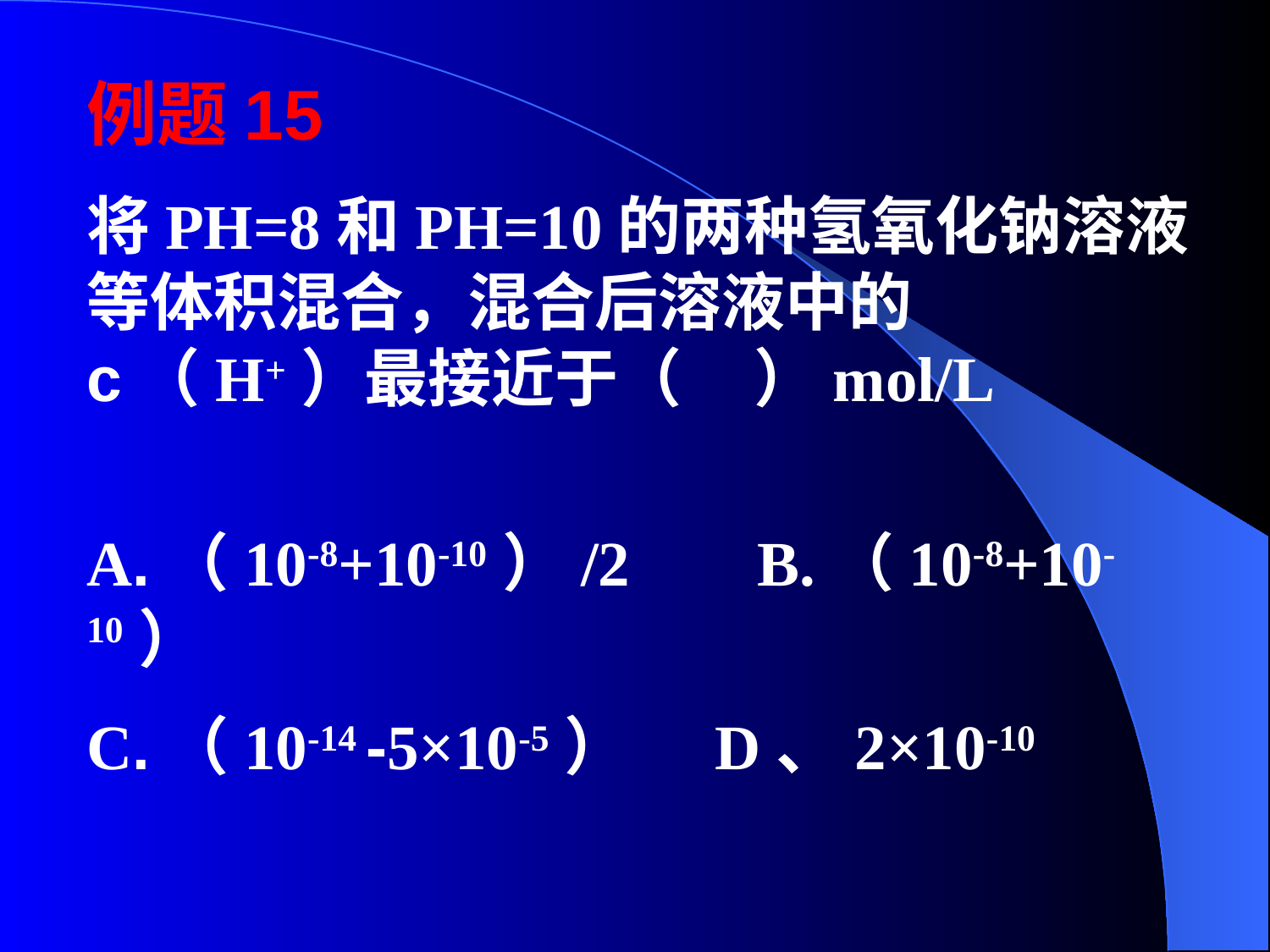

例题15
将PH=8和PH=10的两种氢氧化钠溶液等体积混合，混合后溶液中的c（H+）最接近于（     ）mol/L
A.（10-8+10-10）/2        B.（10-8+10-10）
C.（10-14 -5×10-5）     D、2×10-10

40